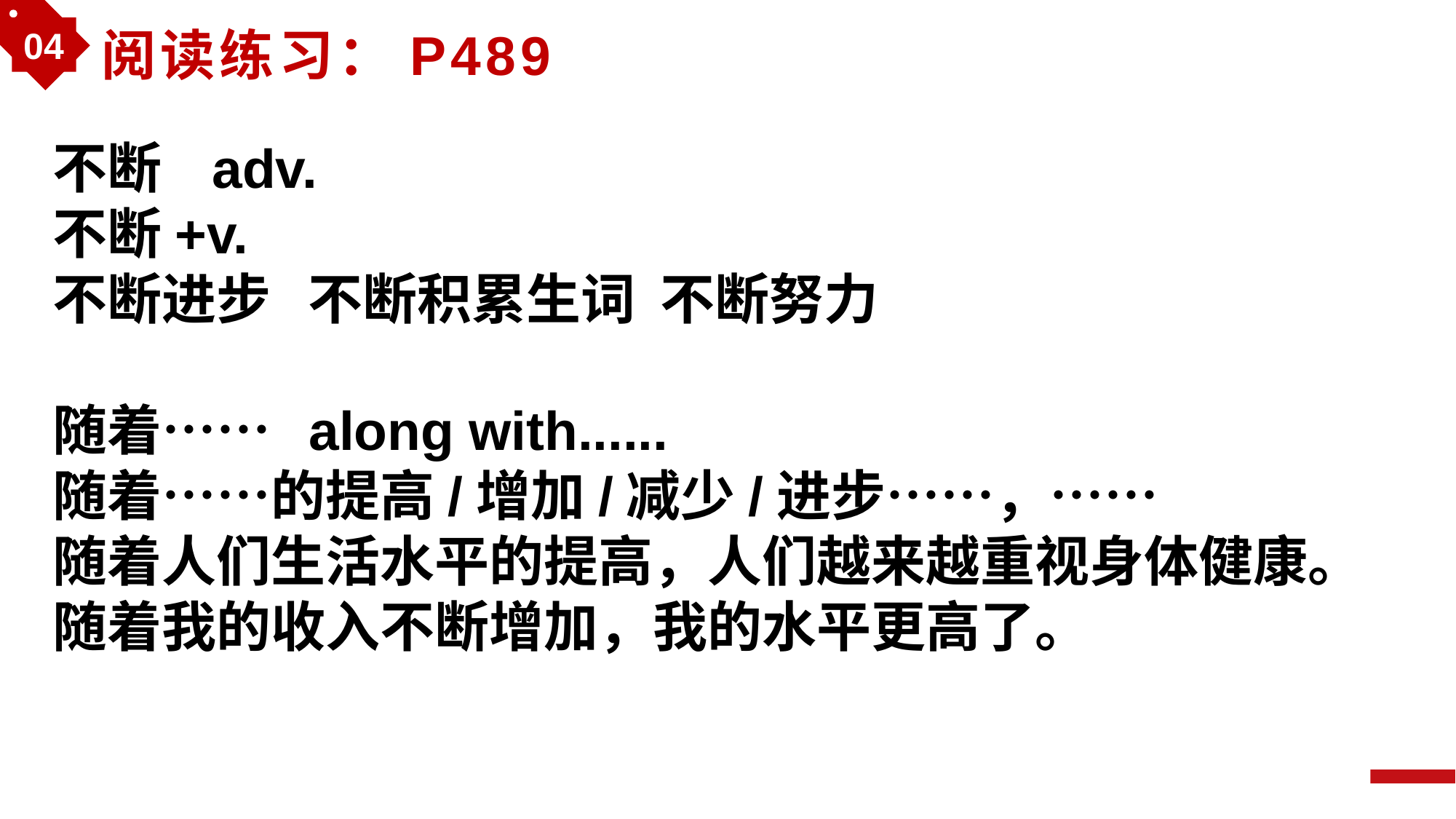

04
阅读练习：P489
不断   adv.
不断+v.
不断进步   不断积累生词  不断努力

随着……  along with......
随着……的提高/增加/减少/进步……，……
随着人们生活水平的提高，人们越来越重视身体健康。
随着我的收入不断增加，我的水平更高了。